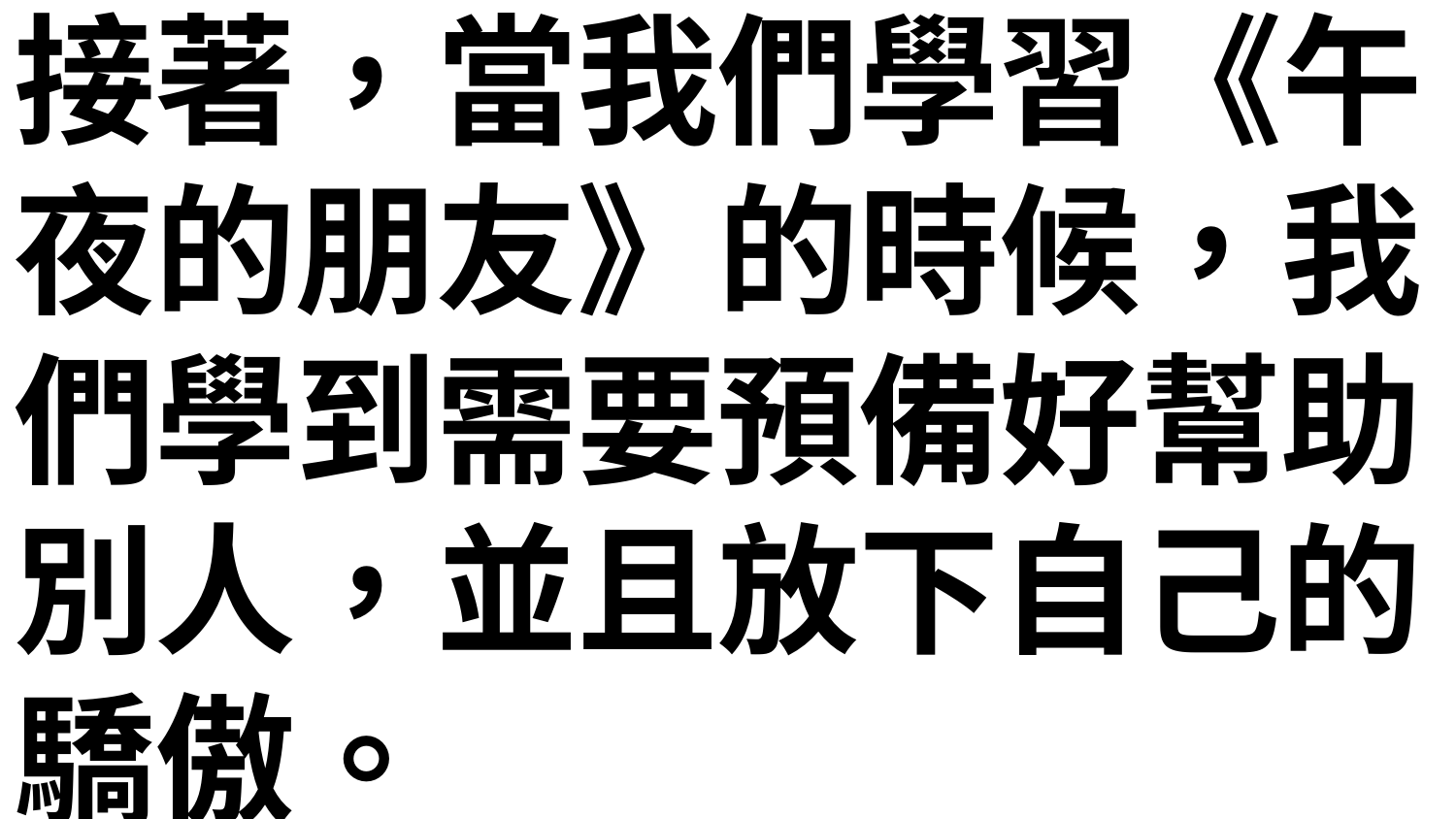

接著，當我們學習《午夜的朋友》的時候，我們學到需要預備好幫助別人，並且放下自己的驕傲。